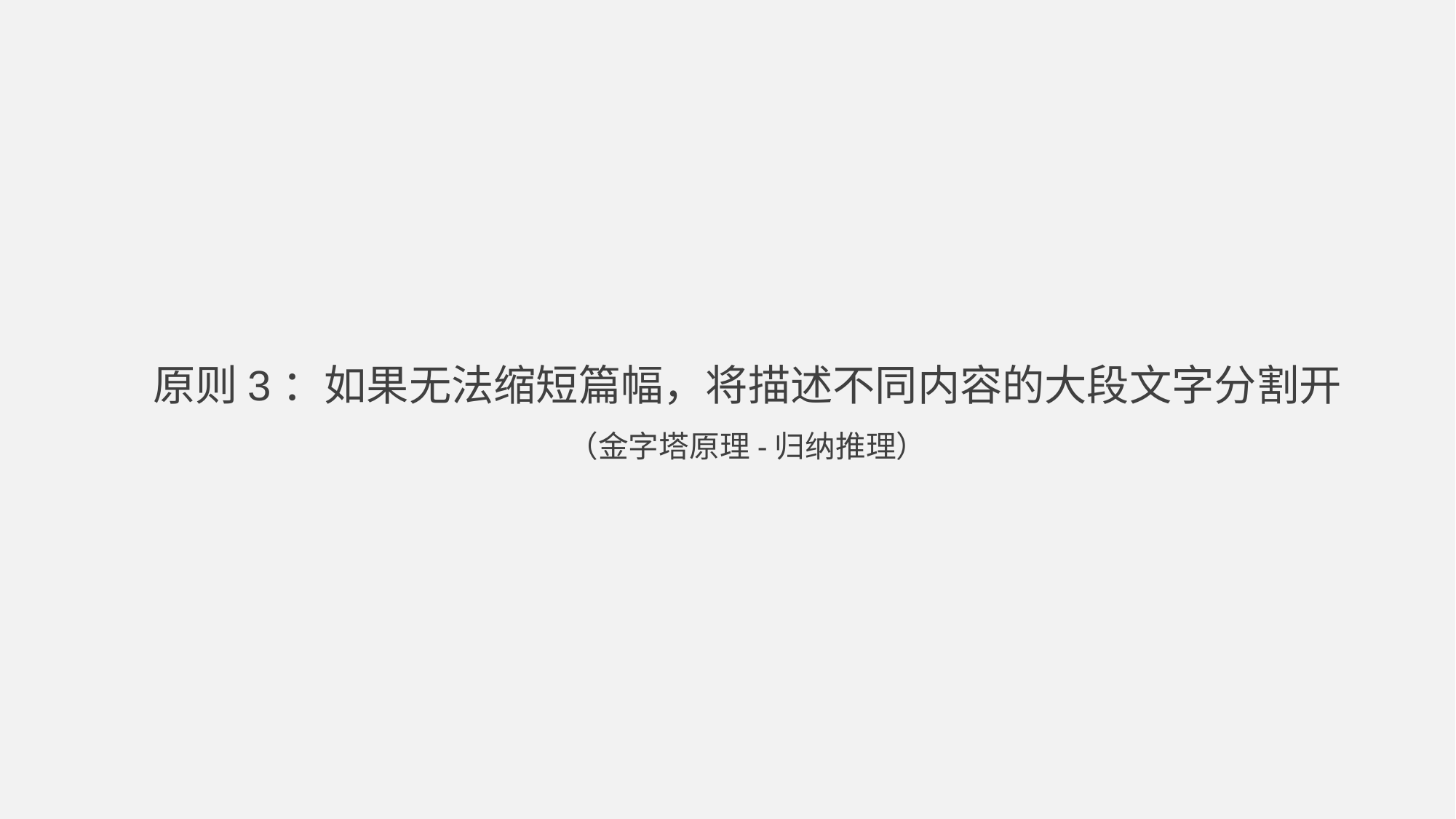

原则3：如果无法缩短篇幅，将描述不同内容的大段文字分割开
（金字塔原理-归纳推理）